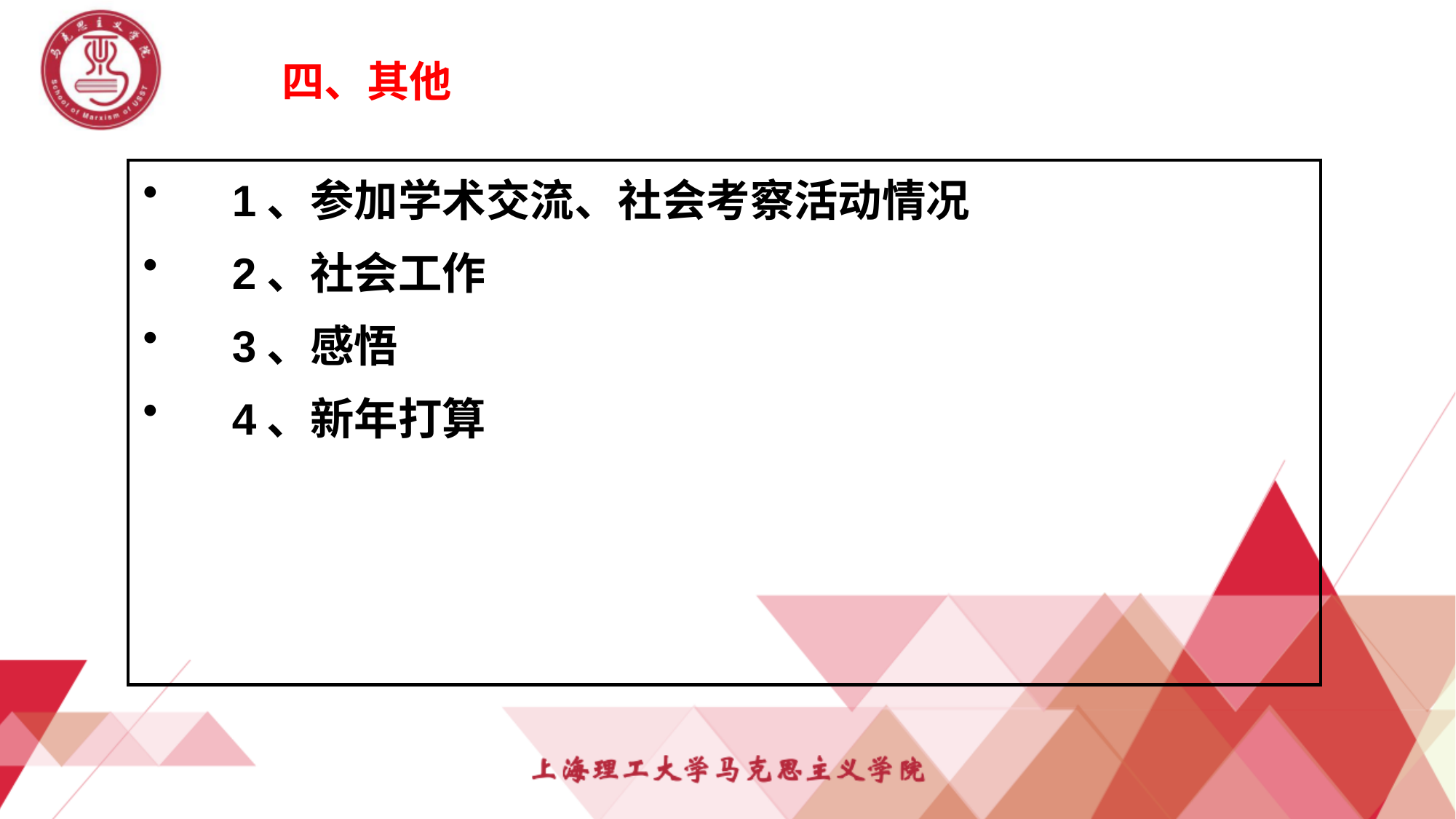

四、其他
| 1、参加学术交流、社会考察活动情况 2、社会工作 3、感悟 4、新年打算 |
| --- |